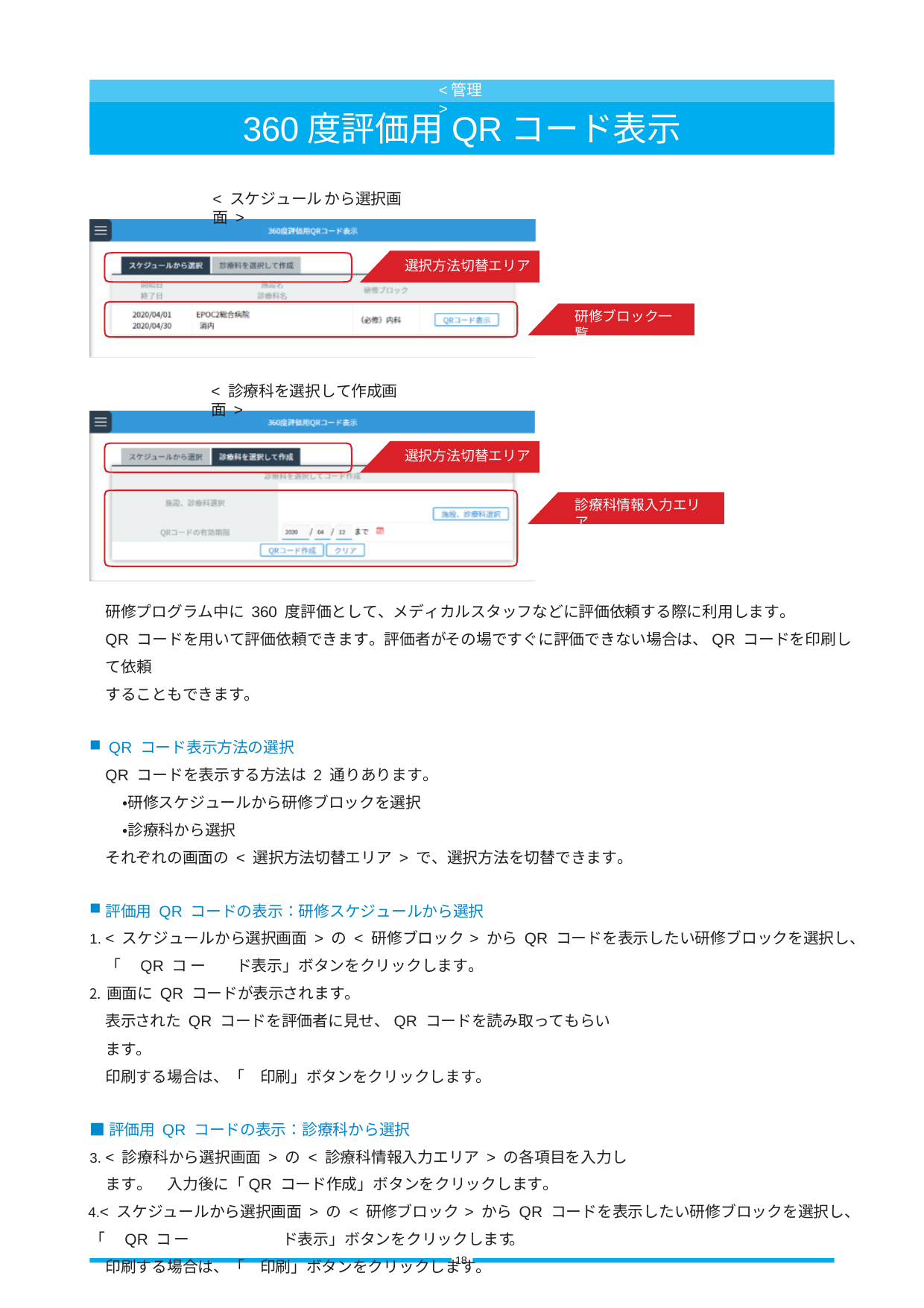

<管理>

360度評価用QRコード表示
< スケジュール から選択画面 >

選択方法切替エリア

研修ブロック一覧

< 診療科を選択して作成画面 >

選択方法切替エリア

診療科情報入力エリア
研修プログラム中に 360 度評価として、メディカルスタッフなどに評価依頼する際に利用します。
QR コードを用いて評価依頼できます。評価者がその場ですぐに評価できない場合は、QR コードを印刷して依頼
することもできます。

QR コード表示方法の選択
QR コードを表示する方法は 2 通りあります。
・研修スケジュールから研修ブロックを選択
・診療科から選択
それぞれの画面の < 選択方法切替エリア > で、選択方法を切替できます。

評価用QR コードの表示：研修スケジュールから選択
< スケジュールから選択画面 > の< 研修ブロック> からQR コードを表示したい研修ブロックを選択し、「　QR コ ー　　ド表示」ボタンをクリックします。
画面にQR コードが表示されます。
表示された QR コードを評価者に見せ、QR コードを読み取ってもらいます。
印刷する場合は、「　印刷」ボタンをクリックします。

■評価用 QR コードの表示：診療科から選択
< 診療科から選択画面 > の< 診療科情報入力エリア > の各項目を入力します 。　入力後に「QR コード作成」ボタンをクリックします。
< スケジュールから選択画面 > の< 研修ブロック> からQR コードを表示したい研修ブロックを選択し、「　QR コ ー　　　　　　ド表示」ボタンをクリックします。
印刷する場合は、「　印刷」ボタンをクリックします。
18